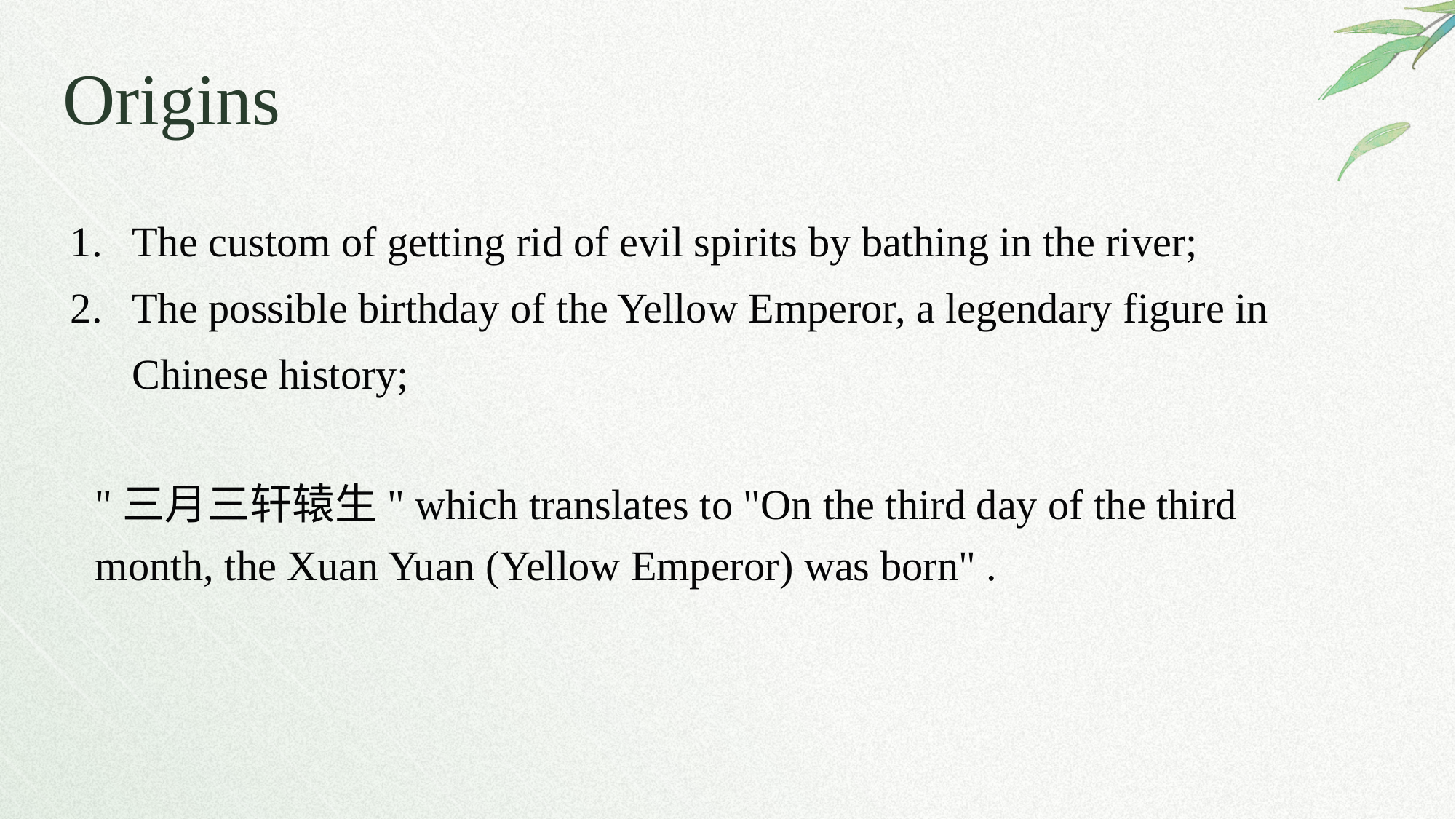

Origins
The custom of getting rid of evil spirits by bathing in the river;
The possible birthday of the Yellow Emperor, a legendary figure in Chinese history;
"三月三轩辕生" which translates to "On the third day of the third month, the Xuan Yuan (Yellow Emperor) was born" .